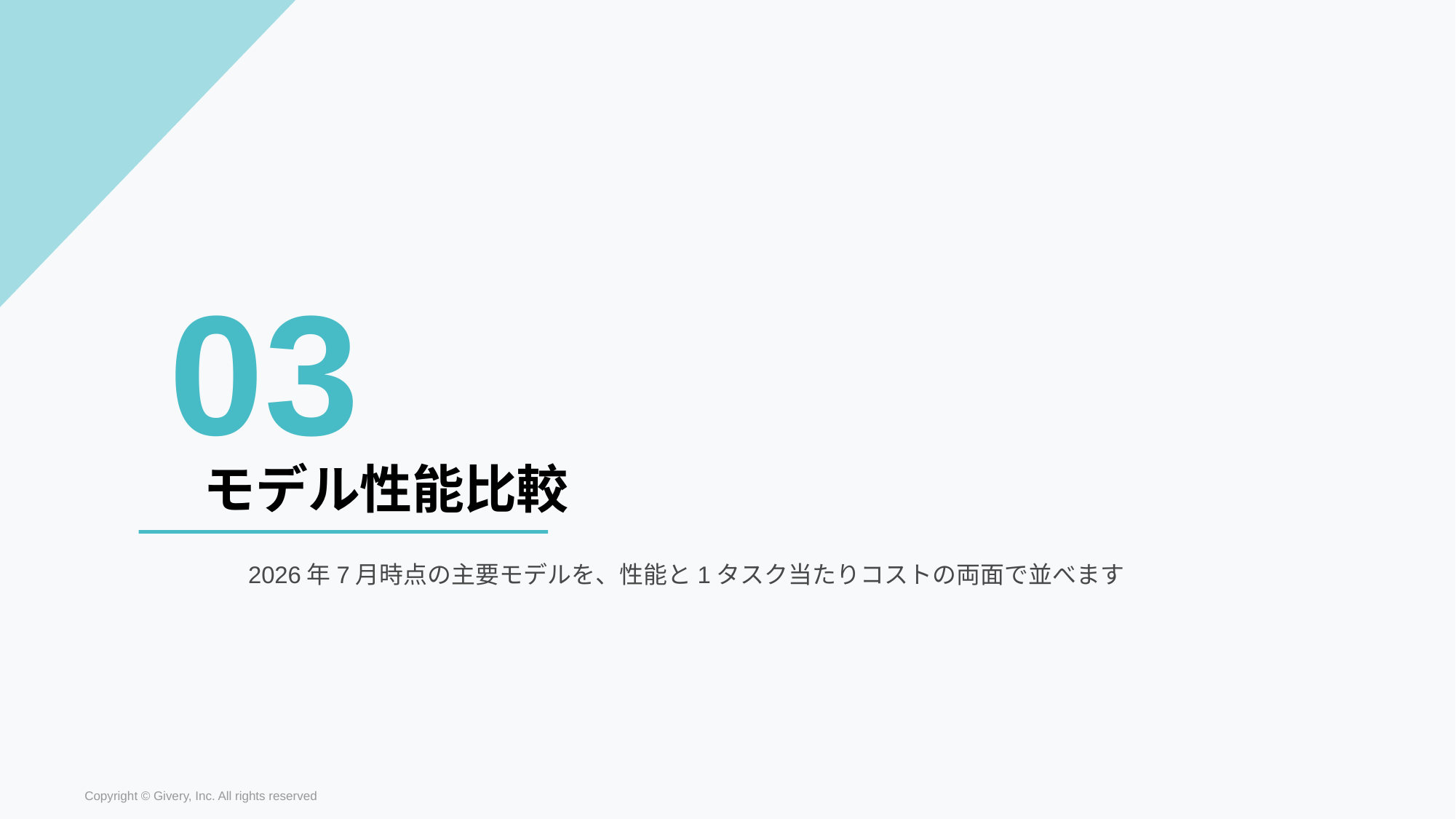

03
モデル性能比較

2026年7月時点の主要モデルを、性能と1タスク当たりコストの両面で並べます
Copyright © Givery, Inc. All rights reserved